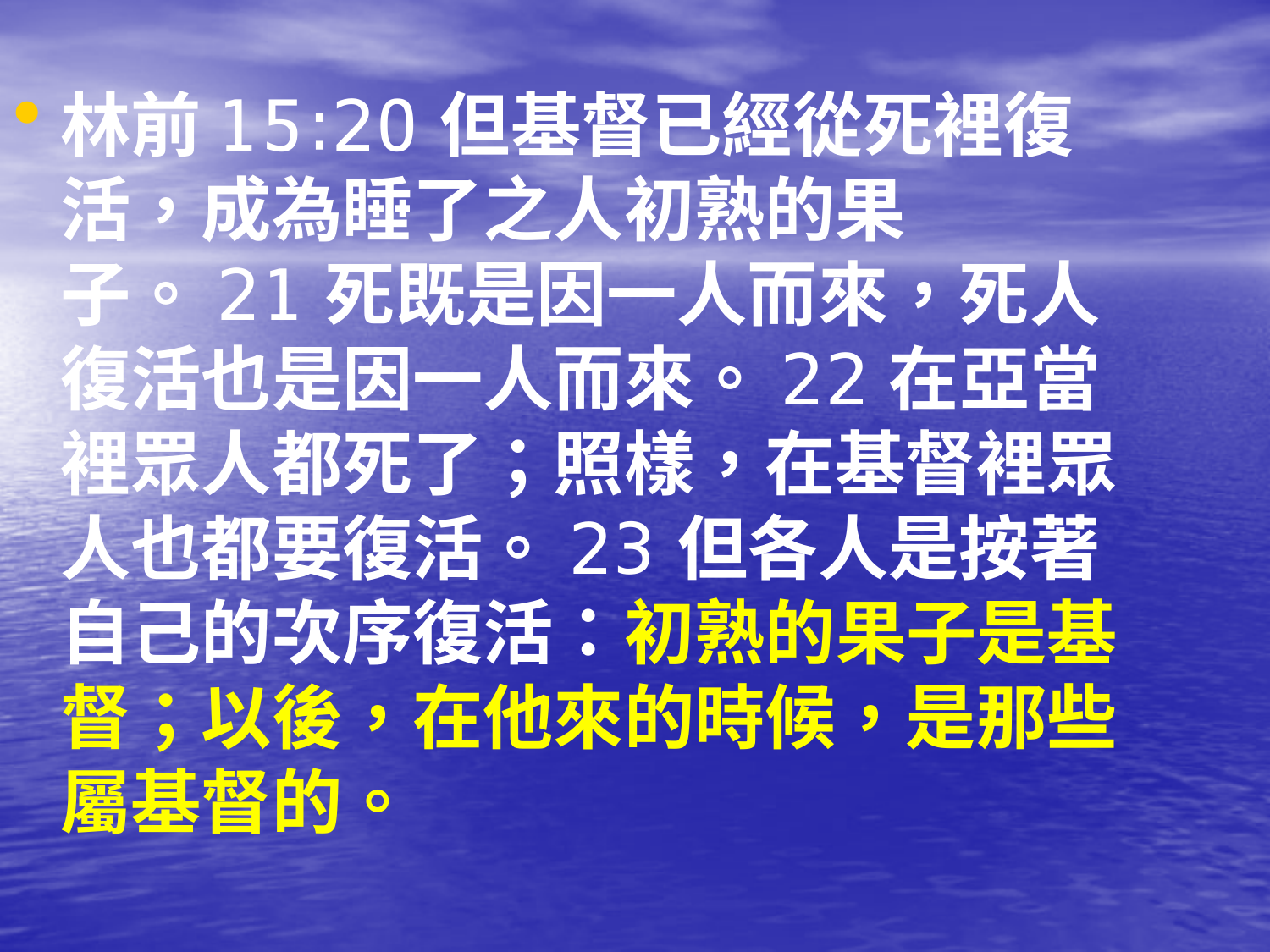

林前15:20但基督已經從死裡復活，成為睡了之人初熟的果子。21死既是因一人而來，死人復活也是因一人而來。22在亞當裡眾人都死了；照樣，在基督裡眾人也都要復活。23但各人是按著自己的次序復活：初熟的果子是基督；以後，在他來的時候，是那些屬基督的。